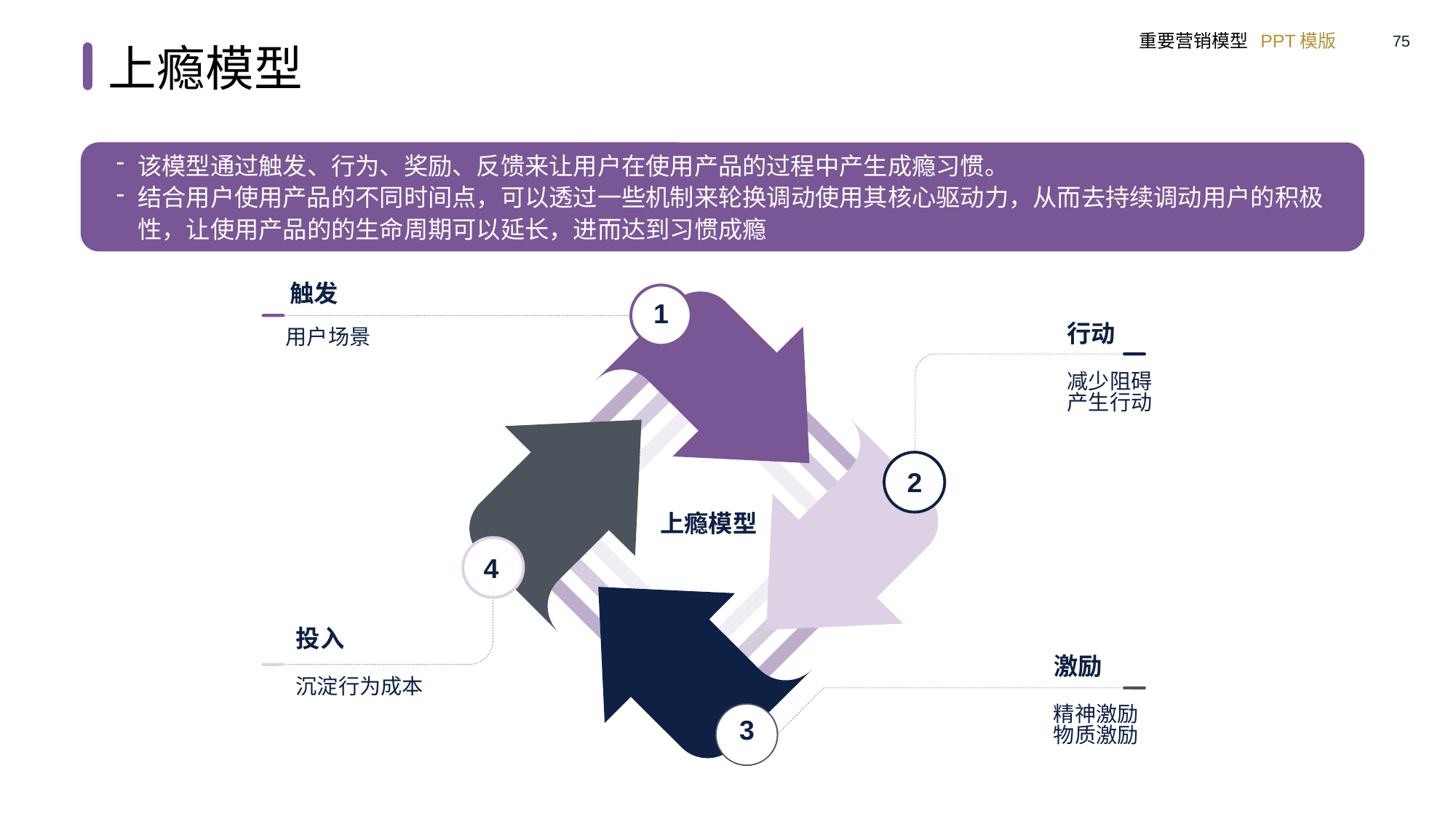

上瘾模型

该模型通过触发、行为、奖励、反馈来让用户在使用产品的过程中产生成瘾习惯。
结合用户使用产品的不同时间点，可以透过一些机制来轮换调动使用其核心驱动力，从而去持续调动用户的积极性，让使用产品的的生命周期可以延长，进而达到习惯成瘾
触发

1

行动
用户场景

减少阻碍
产生行动

2
上瘾模型

4

投入
激励

沉淀行为成本

精神激励
物质激励
3